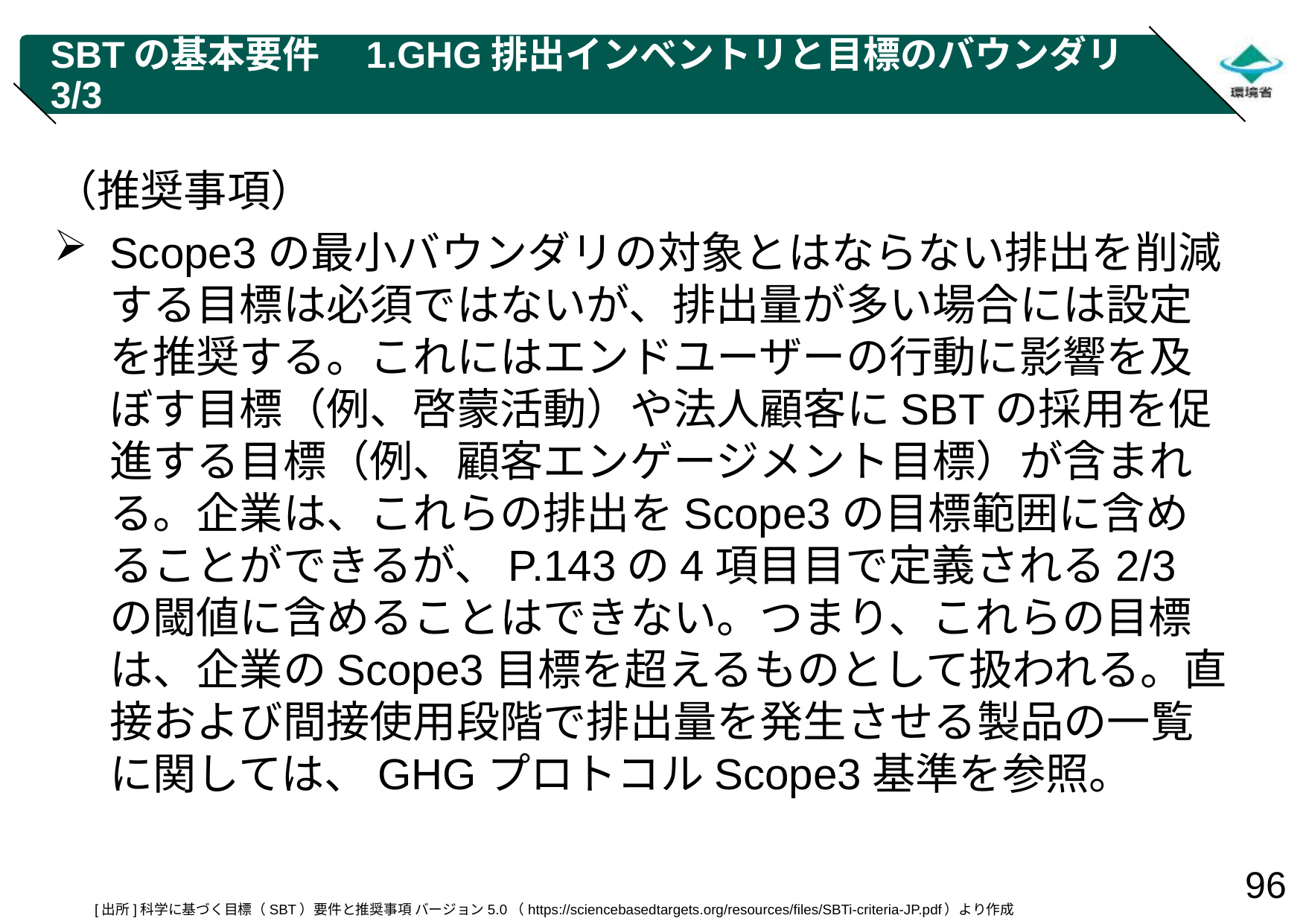

# SBTの基本要件　1.GHG排出インベントリと目標のバウンダリ 3/3
（推奨事項）
Scope3の最小バウンダリの対象とはならない排出を削減する目標は必須ではないが、排出量が多い場合には設定を推奨する。これにはエンドユーザーの行動に影響を及ぼす目標（例、啓蒙活動）や法人顧客にSBTの採用を促進する目標（例、顧客エンゲージメント目標）が含まれる。企業は、これらの排出をScope3の目標範囲に含めることができるが、P.143の4項目目で定義される2/3の閾値に含めることはできない。つまり、これらの目標は、企業のScope3目標を超えるものとして扱われる。直接および間接使用段階で排出量を発生させる製品の一覧に関しては、GHGプロトコルScope3基準を参照。
[出所]科学に基づく目標（SBT）要件と推奨事項 バージョン5.0（https://sciencebasedtargets.org/resources/files/SBTi-criteria-JP.pdf）より作成